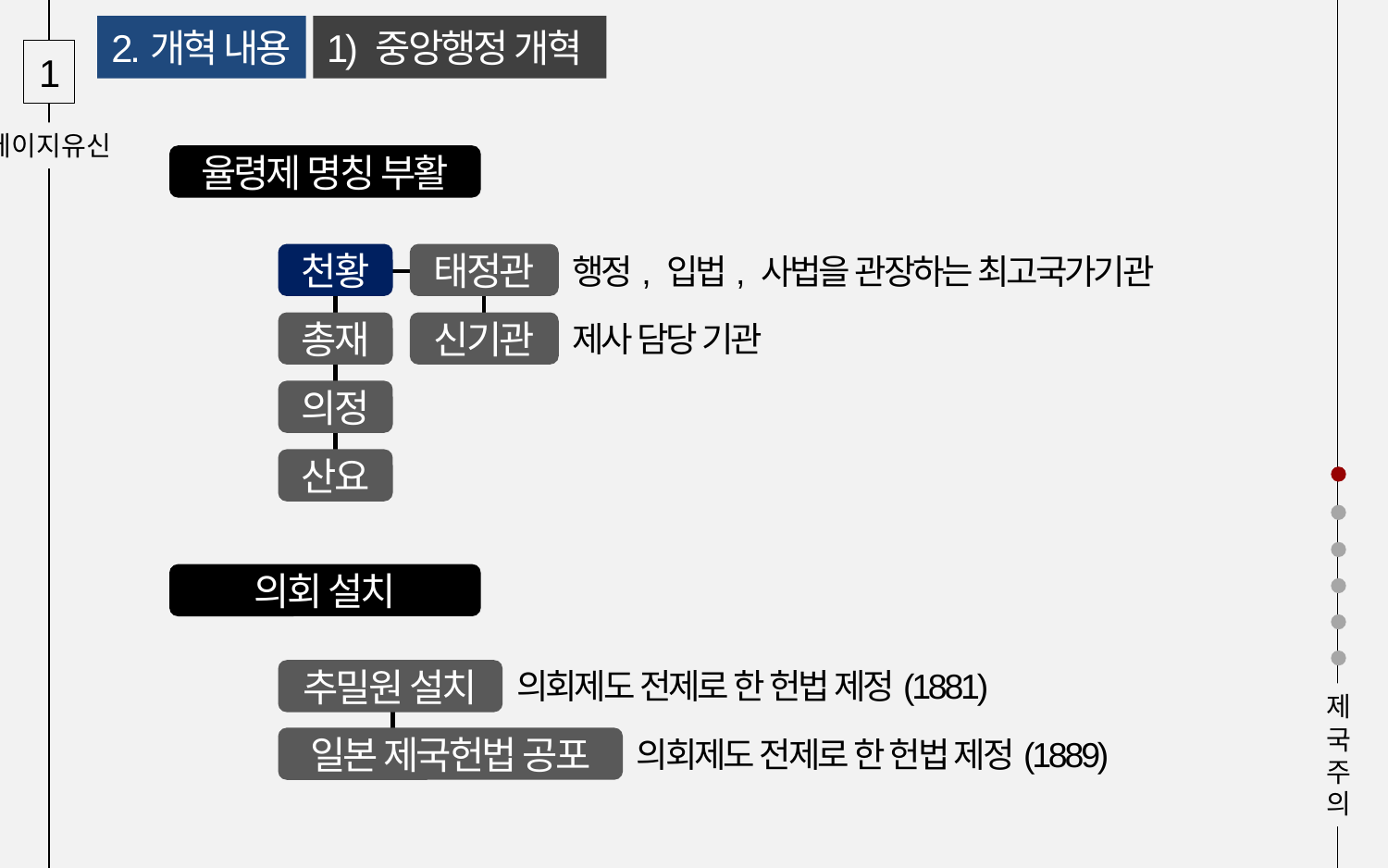

2.개혁 내용
1) 중앙행정 개혁

1
메이지유신
율령제 명칭 부활
행정, 입법, 사법을 관장하는 최고국가기관
천황
태정관
제사 담당 기관
신기관
총재
의정
산요

의회 설치
의회제도 전제로 한 헌법 제정(1881)
추밀원 설치
제
국
주
의
의회제도 전제로 한 헌법 제정(1889)
일본 제국헌법 공포